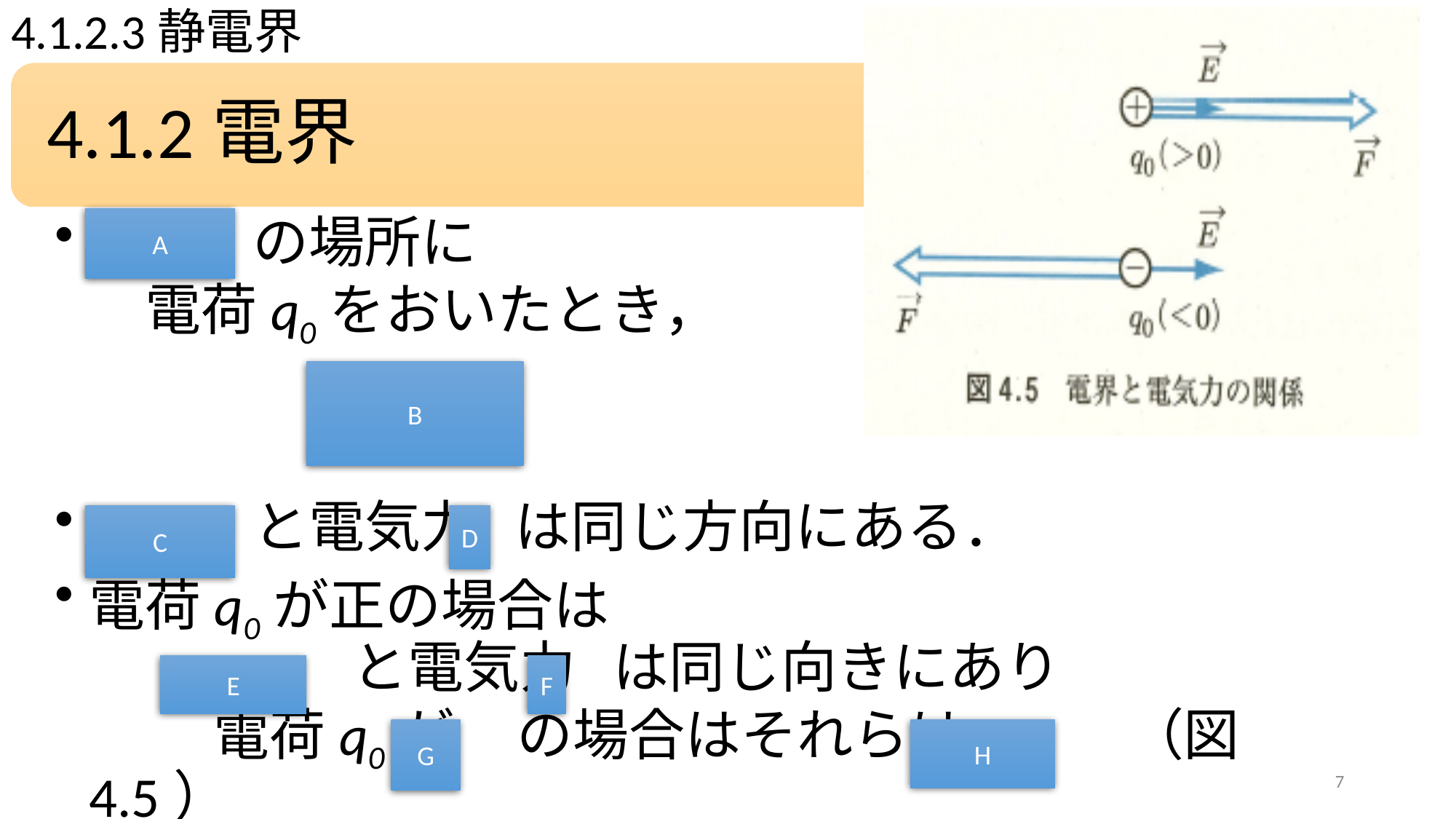

# 4.1.2.3静電界

4.1.2電界
            の場所に
　電荷q0をおいたとき，

            と電気力   は同じ方向にある．
電荷q0が正の場合は
　　            と電気力   は同じ向きにあり
　　 電荷q0が     の場合はそれらは             （図4.5）

A
B
C
D
E
F
G
H
7